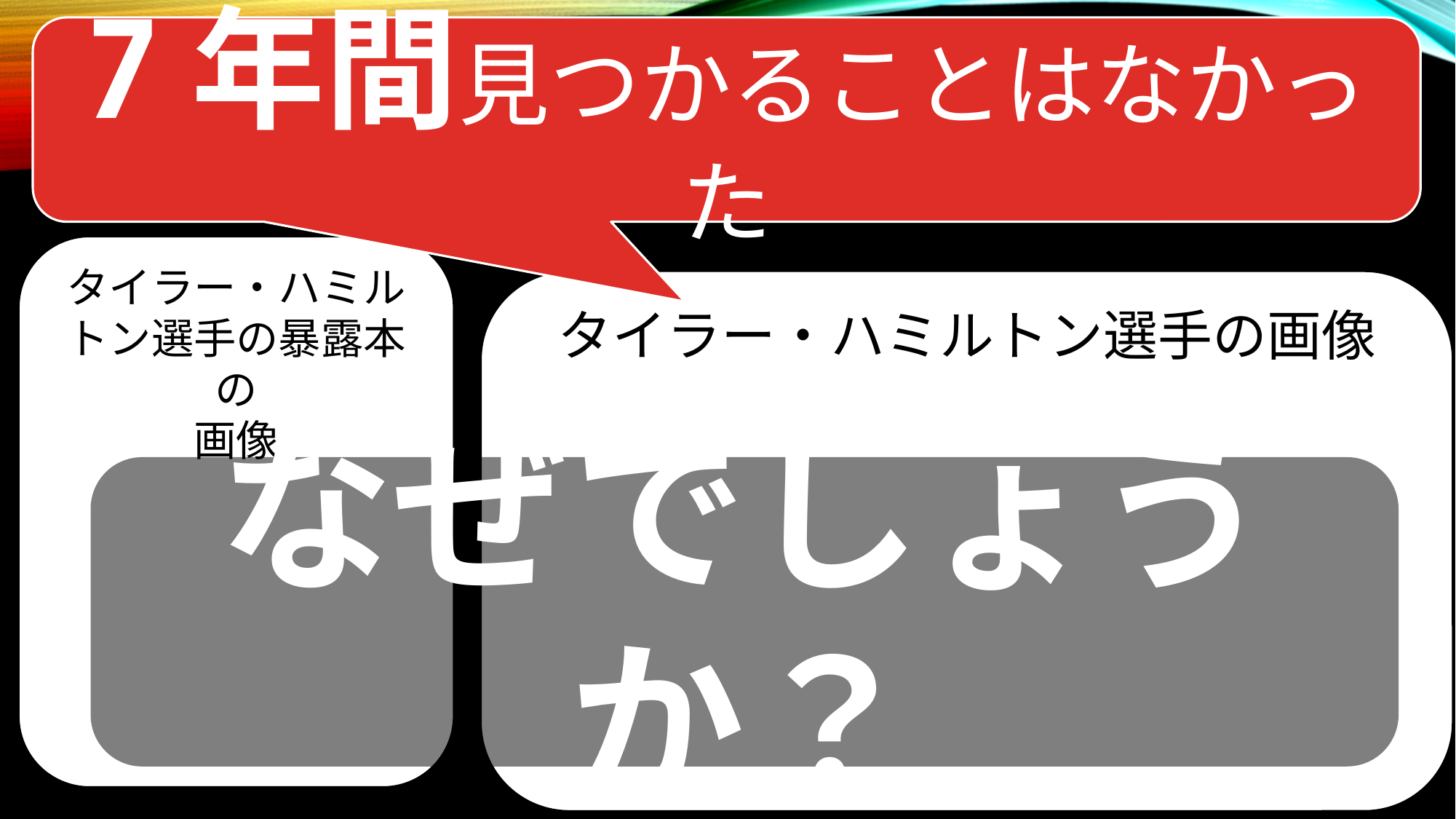

7年間見つかることはなかった
#
タイラー・ハミルトン選手の暴露本の
画像
タイラー・ハミルトン選手の画像
なぜでしょうか？